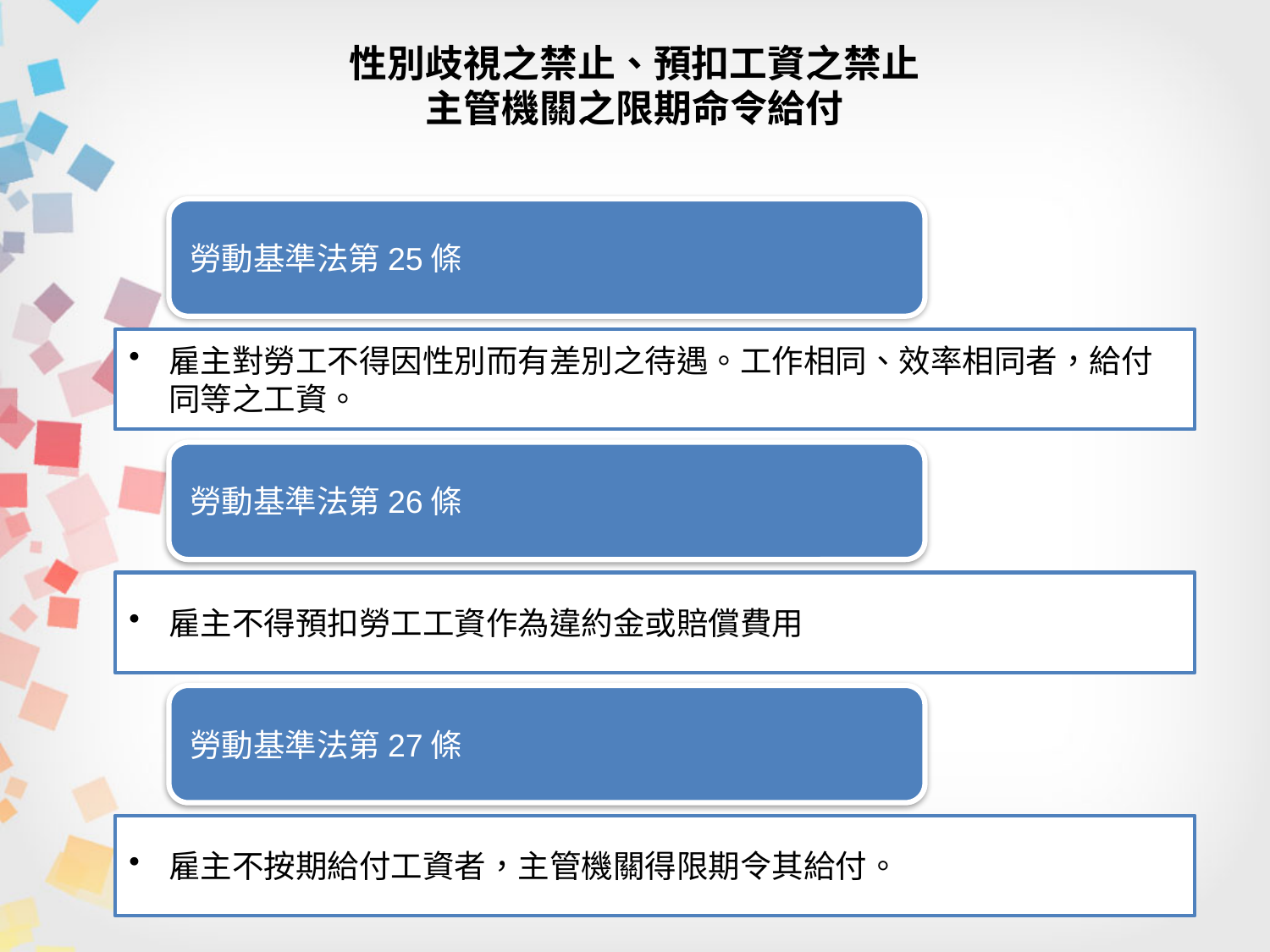

# 性別歧視之禁止、預扣工資之禁止 主管機關之限期命令給付

勞動基準法第25條
勞動基準法第26條
雇主不得預扣勞工工資作為違約金或賠償費用
雇主對勞工不得因性別而有差別之待遇。工作相同、效率相同者，給付同等之工資。
勞動基準法第27條
雇主不按期給付工資者，主管機關得限期令其給付。